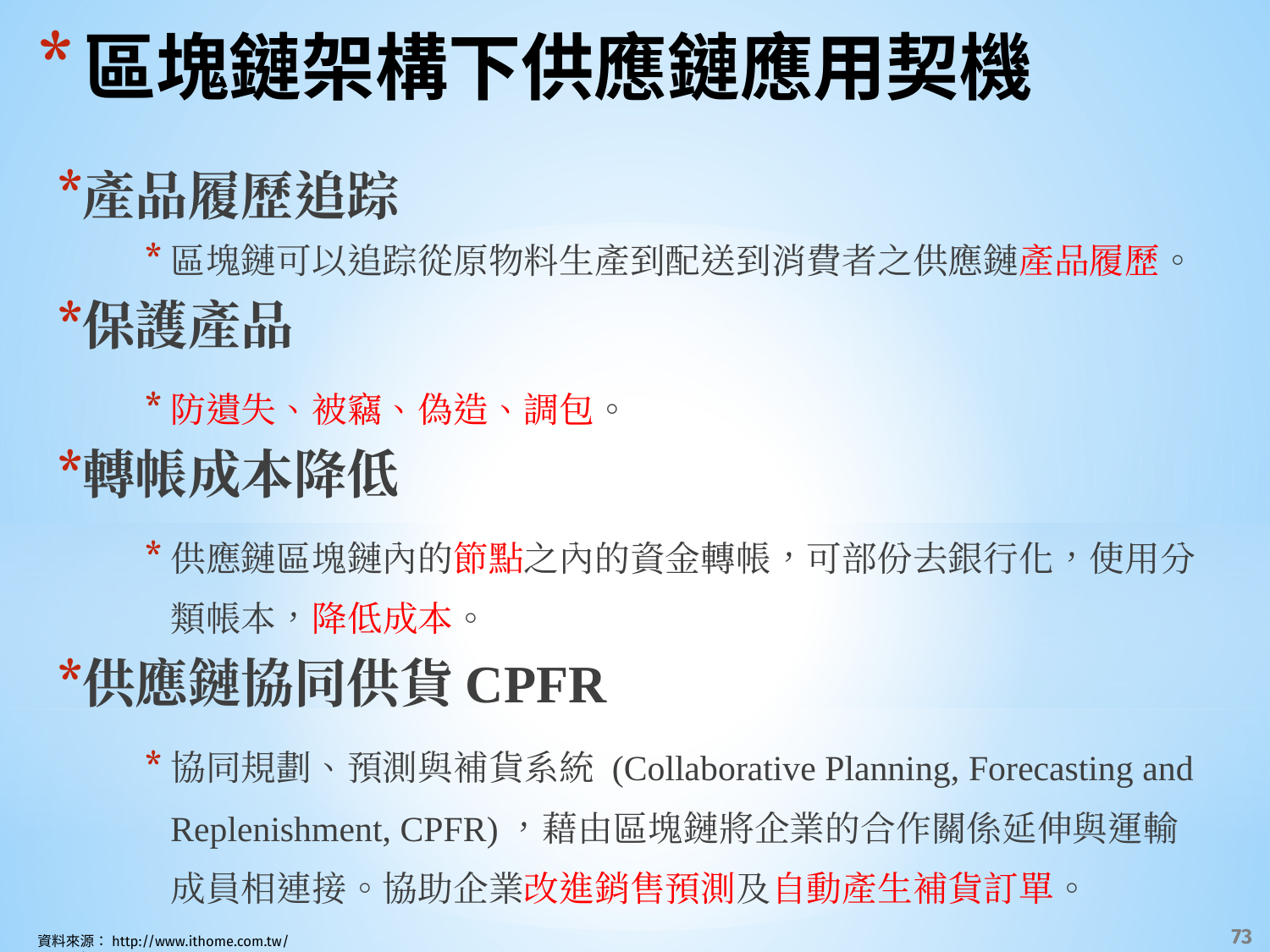

# 區塊鏈架構下供應鏈應用契機
產品履歷追踪
區塊鏈可以追踪從原物料生產到配送到消費者之供應鏈產品履歷。
保護產品
防遺失、被竊、偽造、調包。
轉帳成本降低
供應鏈區塊鏈內的節點之內的資金轉帳，可部份去銀行化，使用分類帳本，降低成本。
供應鏈協同供貨CPFR
協同規劃、預測與補貨系統 (Collaborative Planning, Forecasting and Replenishment, CPFR)，藉由區塊鏈將企業的合作關係延伸與運輸成員相連接。協助企業改進銷售預測及自動產生補貨訂單。

73
資料來源：http://www.ithome.com.tw/article/105368